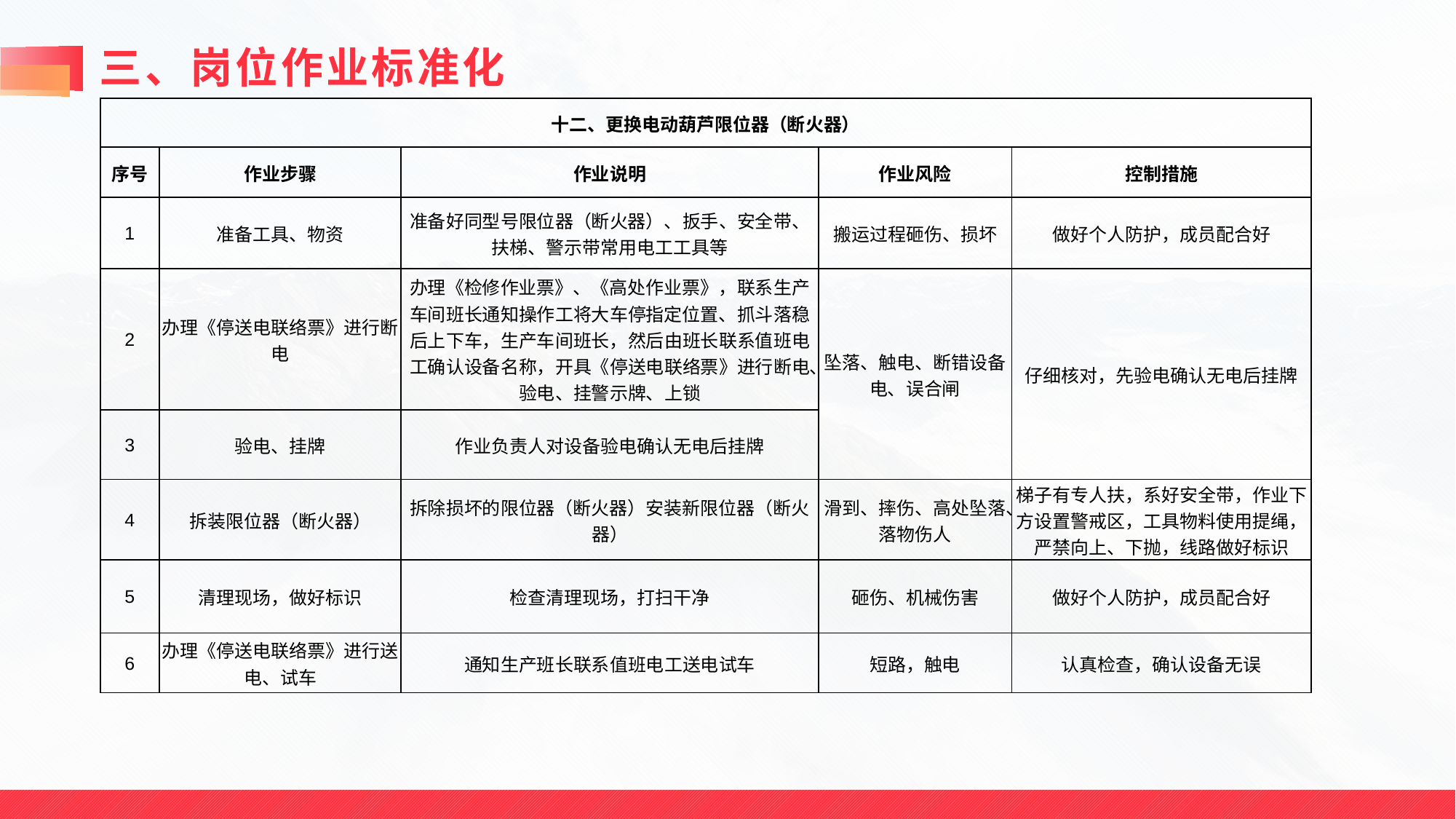

# 三、岗位作业标准化
| 十二、更换电动葫芦限位器（断火器） |  |  |  |  |
| --- | --- | --- | --- | --- |
| 序号 | 作业步骤 | 作业说明 | 作业风险 | 控制措施 |
| 1 | 准备工具、物资 | 准备好同型号限位器（断火器）、扳手、安全带、扶梯、警示带常用电工工具等 | 搬运过程砸伤、损坏 | 做好个人防护，成员配合好 |
| 2 | 办理《停送电联络票》进行断电 | 办理《检修作业票》、《高处作业票》，联系生产车间班长通知操作工将大车停指定位置、抓斗落稳后上下车，生产车间班长，然后由班长联系值班电工确认设备名称，开具《停送电联络票》进行断电、验电、挂警示牌、上锁 | 坠落、触电、断错设备电、误合闸 | 仔细核对，先验电确认无电后挂牌 |
| 3 | 验电、挂牌 | 作业负责人对设备验电确认无电后挂牌 |  |  |
| 4 | 拆装限位器（断火器） | 拆除损坏的限位器（断火器）安装新限位器（断火器） | 滑到、摔伤、高处坠落、落物伤人 | 梯子有专人扶，系好安全带，作业下方设置警戒区，工具物料使用提绳，严禁向上、下抛，线路做好标识 |
| 5 | 清理现场，做好标识 | 检查清理现场，打扫干净 | 砸伤、机械伤害 | 做好个人防护，成员配合好 |
| 6 | 办理《停送电联络票》进行送电、试车 | 通知生产班长联系值班电工送电试车 | 短路，触电 | 认真检查，确认设备无误 |
40